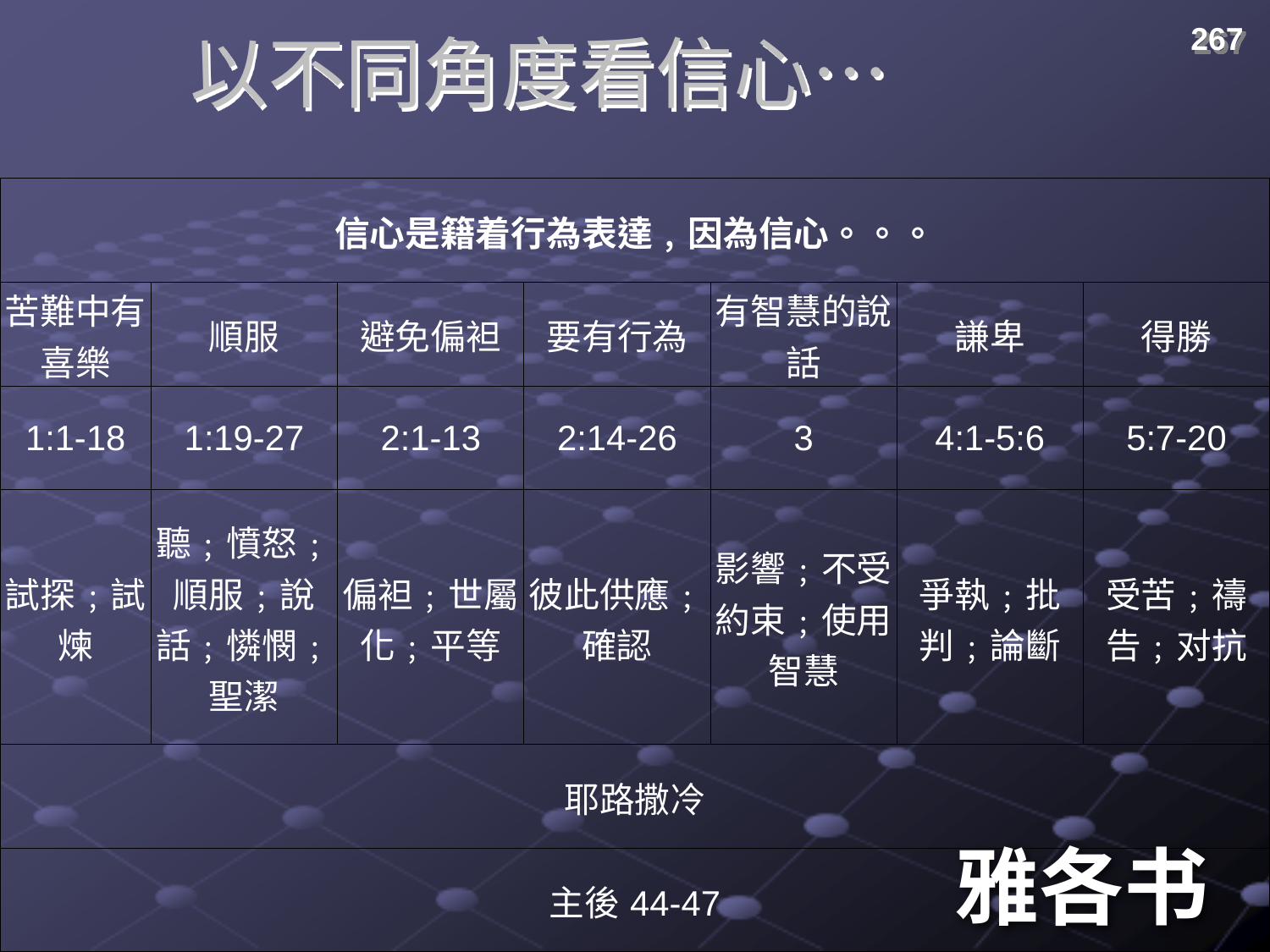

# 以不同角度看信心…
267
| 信心是籍着行為表達﹐因為信心。。。 |  |  |  |  |  |  |
| --- | --- | --- | --- | --- | --- | --- |
| 苦難中有喜樂 | 順服 | 避免偏袒 | 要有行為 | 有智慧的說話 | 謙卑 | 得勝 |
| 1:1-18 | 1:19-27 | 2:1-13 | 2:14-26 | 3 | 4:1-5:6 | 5:7-20 |
| 試探﹔試煉 | 聽﹔憤怒﹔順服﹔說話﹔憐憫﹔聖潔 | 偏袒﹔世屬化﹔平等 | 彼此供應﹔確認 | 影響﹔不受約束﹔使用智慧 | 爭執﹔批判﹔論斷 | 受苦﹔禱告﹔对抗 |
| 耶路撒冷 |  |  |  |  |  |  |
| 主後44-47 |  |  |  |  |  |  |
雅各书